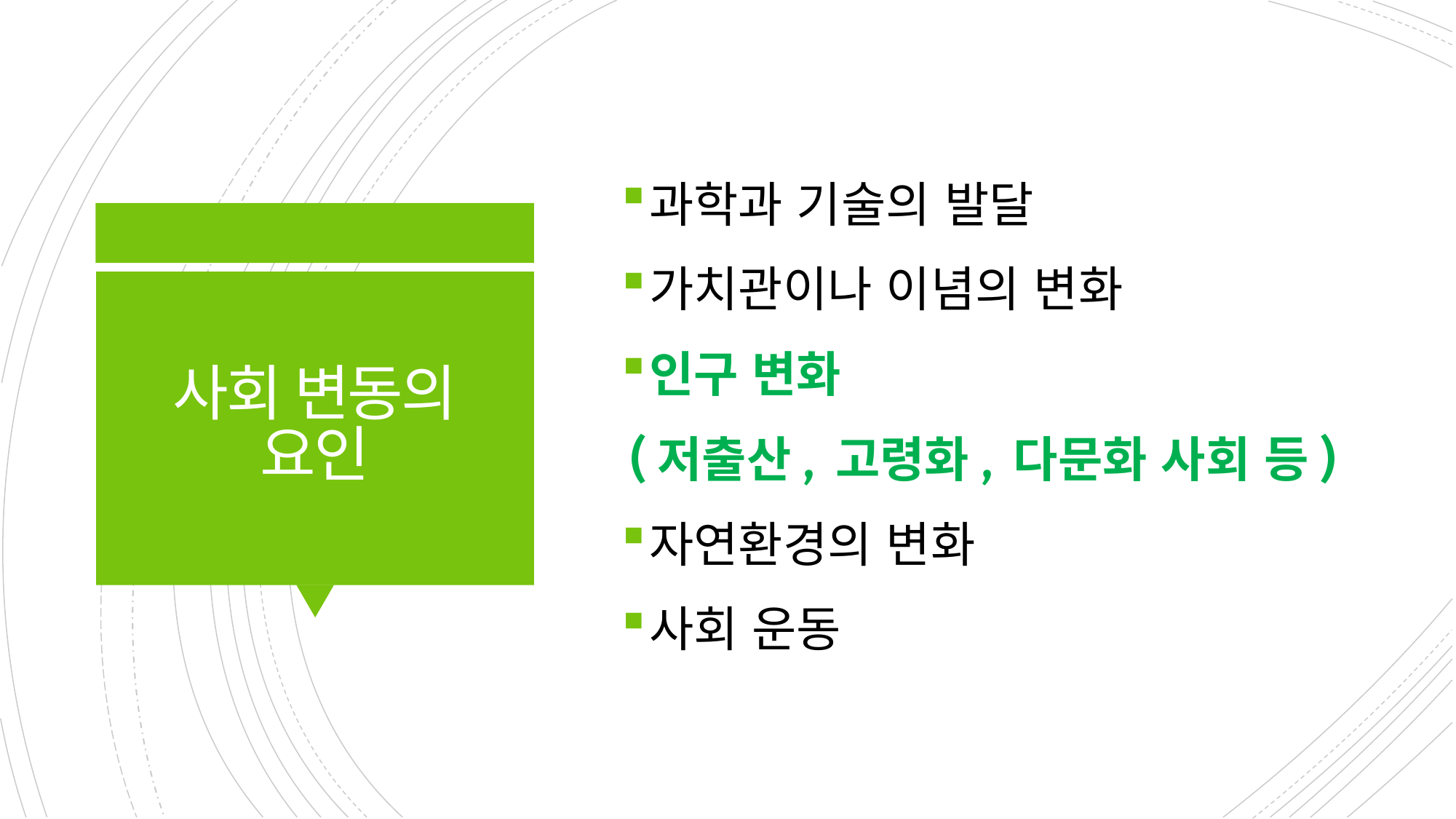

과학과 기술의 발달
가치관이나 이념의 변화
인구 변화
 (저출산, 고령화, 다문화 사회 등)
자연환경의 변화
사회 운동
# 사회 변동의 요인